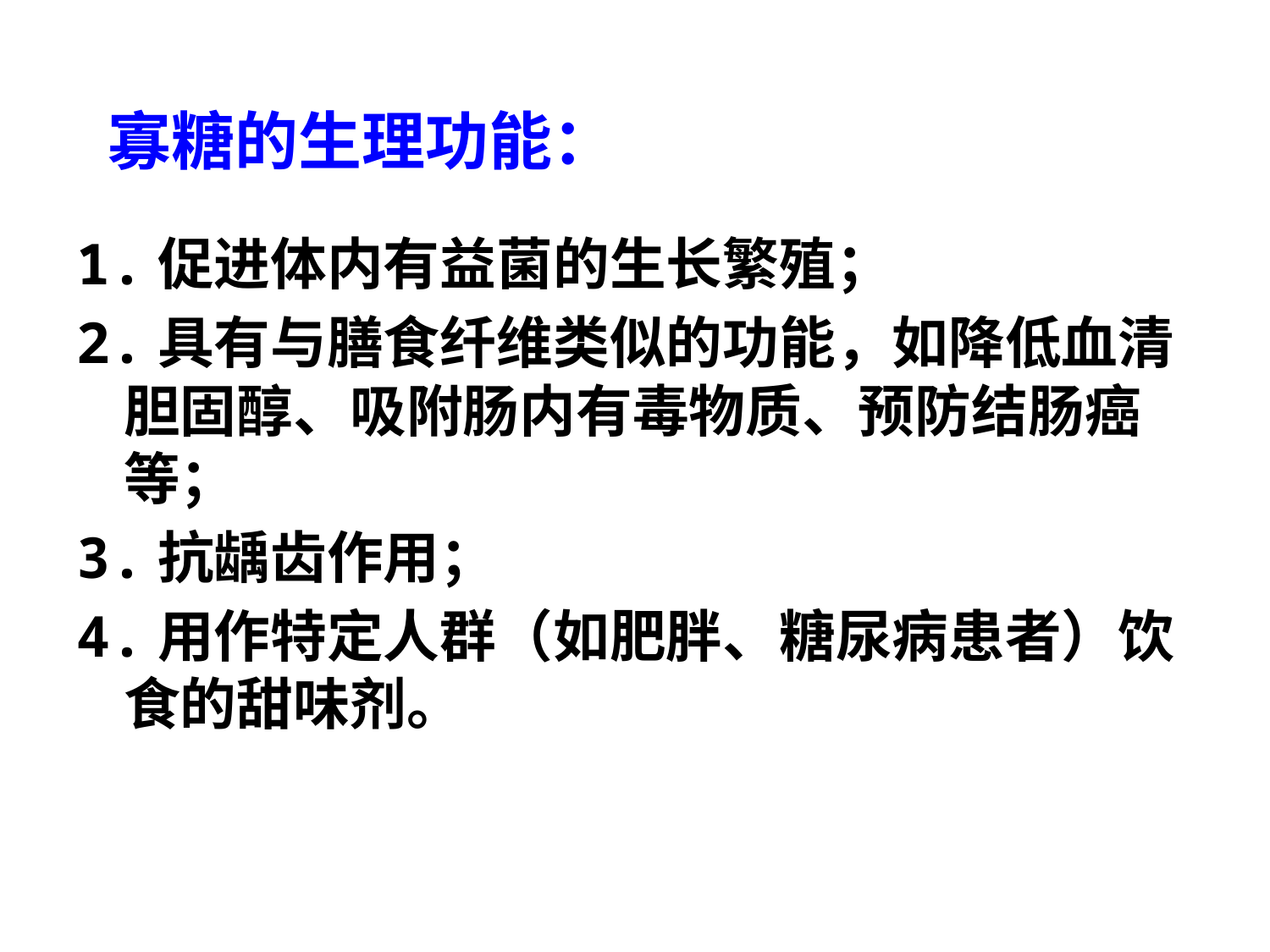

寡糖的生理功能：
1.促进体内有益菌的生长繁殖；
2.具有与膳食纤维类似的功能，如降低血清胆固醇、吸附肠内有毒物质、预防结肠癌等；
3.抗龋齿作用；
4.用作特定人群（如肥胖、糖尿病患者）饮食的甜味剂。